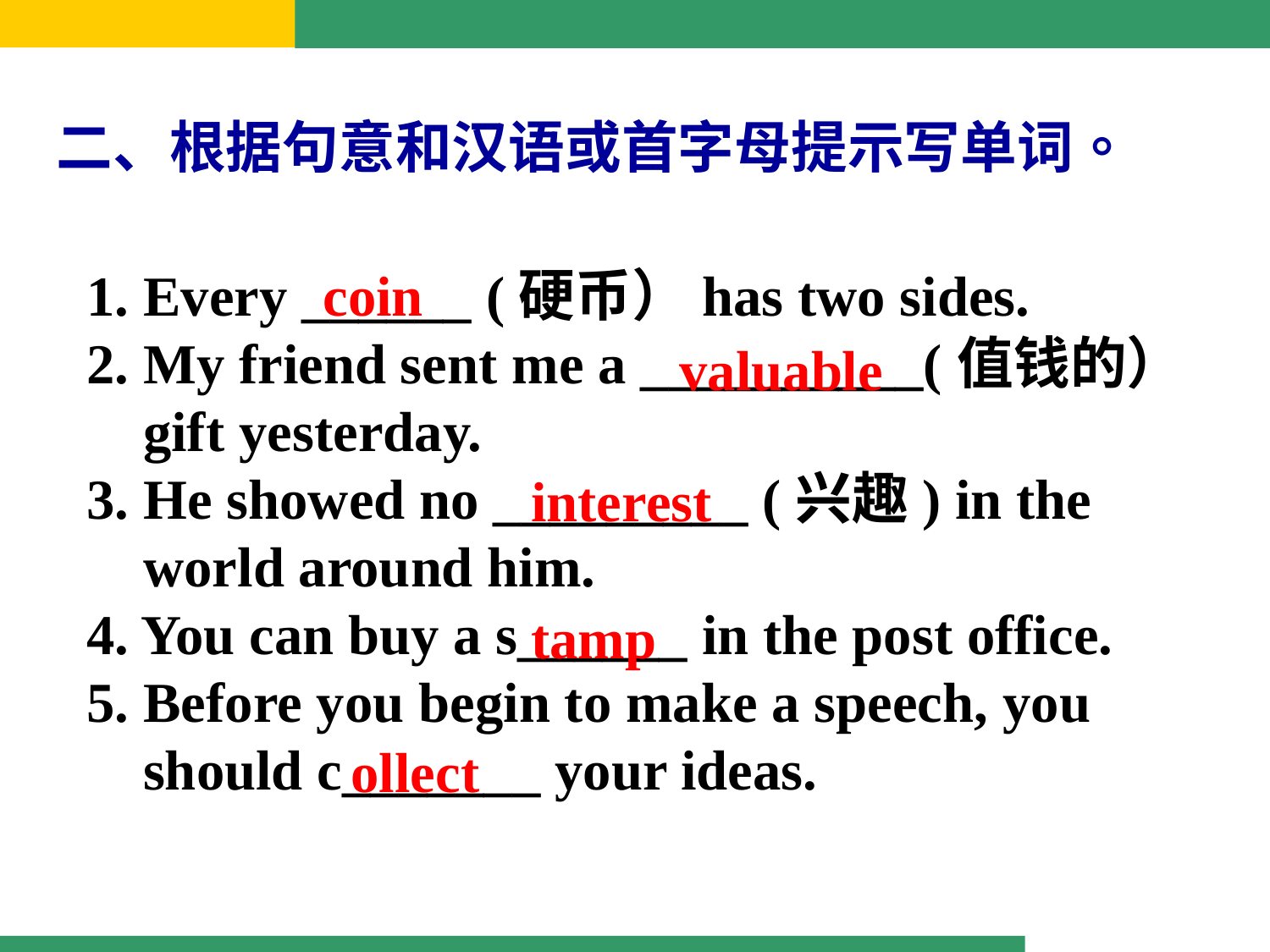

二、根据句意和汉语或首字母提示写单词。
1. Every ______ (硬币）has two sides.
2. My friend sent me a __________(值钱的）
    gift yesterday.
3. He showed no _________ (兴趣) in the
    world around him.
4. You can buy a s______ in the post office.
5. Before you begin to make a speech, you
    should c_______ your ideas.
 coin
valuable
interest
tamp
ollect